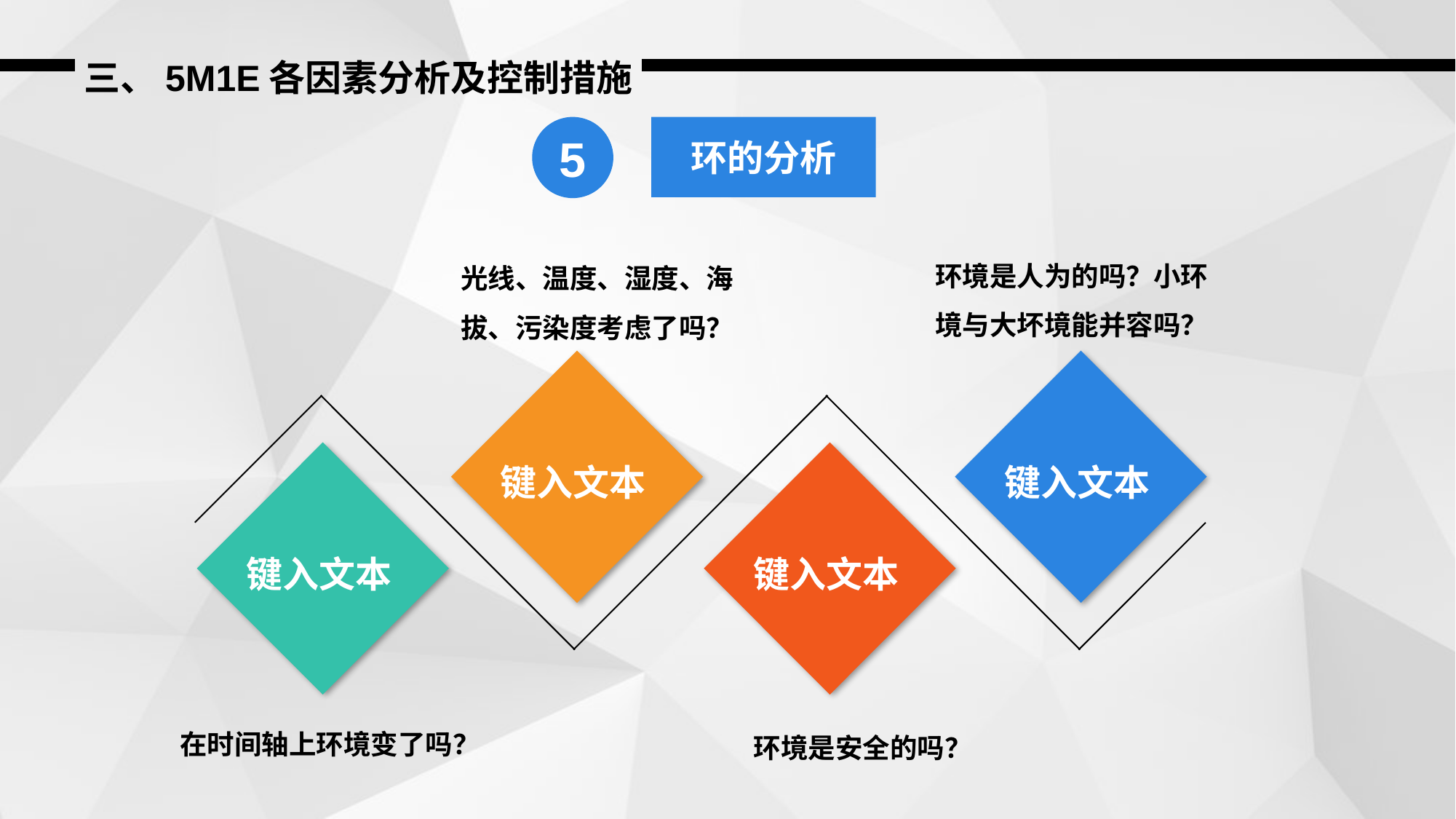

三、5M1E各因素分析及控制措施
5
环的分析
环境是人为的吗？小环境与大坏境能并容吗？
光线、温度、湿度、海拔、污染度考虑了吗？

键入文本
键入文本
键入文本
键入文本
在时间轴上环境变了吗？
环境是安全的吗？